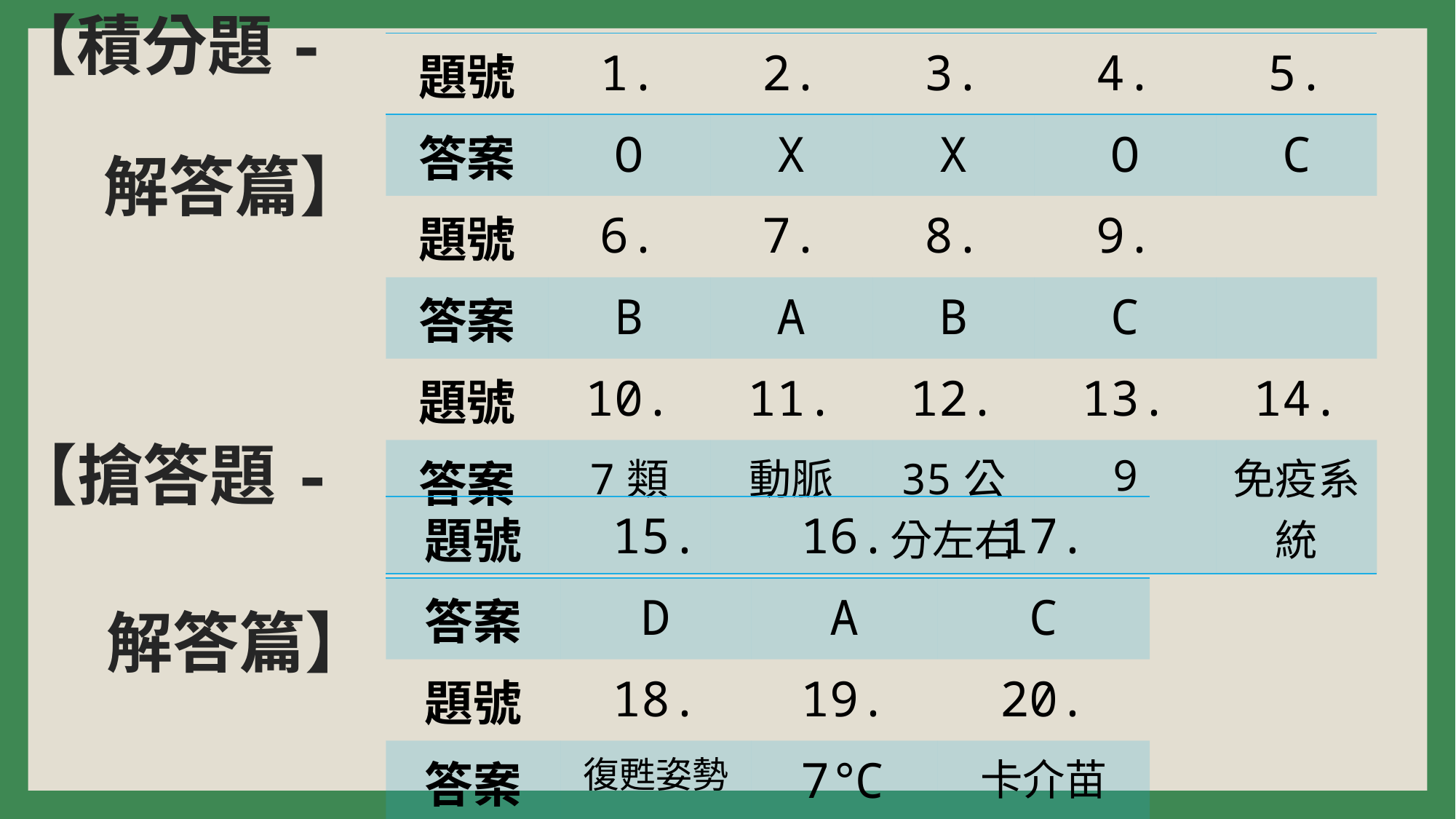

# 【積分題- 解答篇】
| 題號 | 1. | 2. | 3. | 4. | 5. |
| --- | --- | --- | --- | --- | --- |
| 答案 | O | X | X | O | C |
| 題號 | 6. | 7. | 8. | 9. |  |
| 答案 | B | A | B | C |  |
| 題號 | 10. | 11. | 12. | 13. | 14. |
| 答案 | 7類 | 動脈 | 35公分左右 | 9 | 免疫系統 |
【搶答題-
  解答篇】
| 題號 | 15. | 16. | 17. |
| --- | --- | --- | --- |
| 答案 | D | A | C |
| 題號 | 18. | 19. | 20. |
| 答案 | 復甦姿勢 | 7℃ | 卡介苗 |